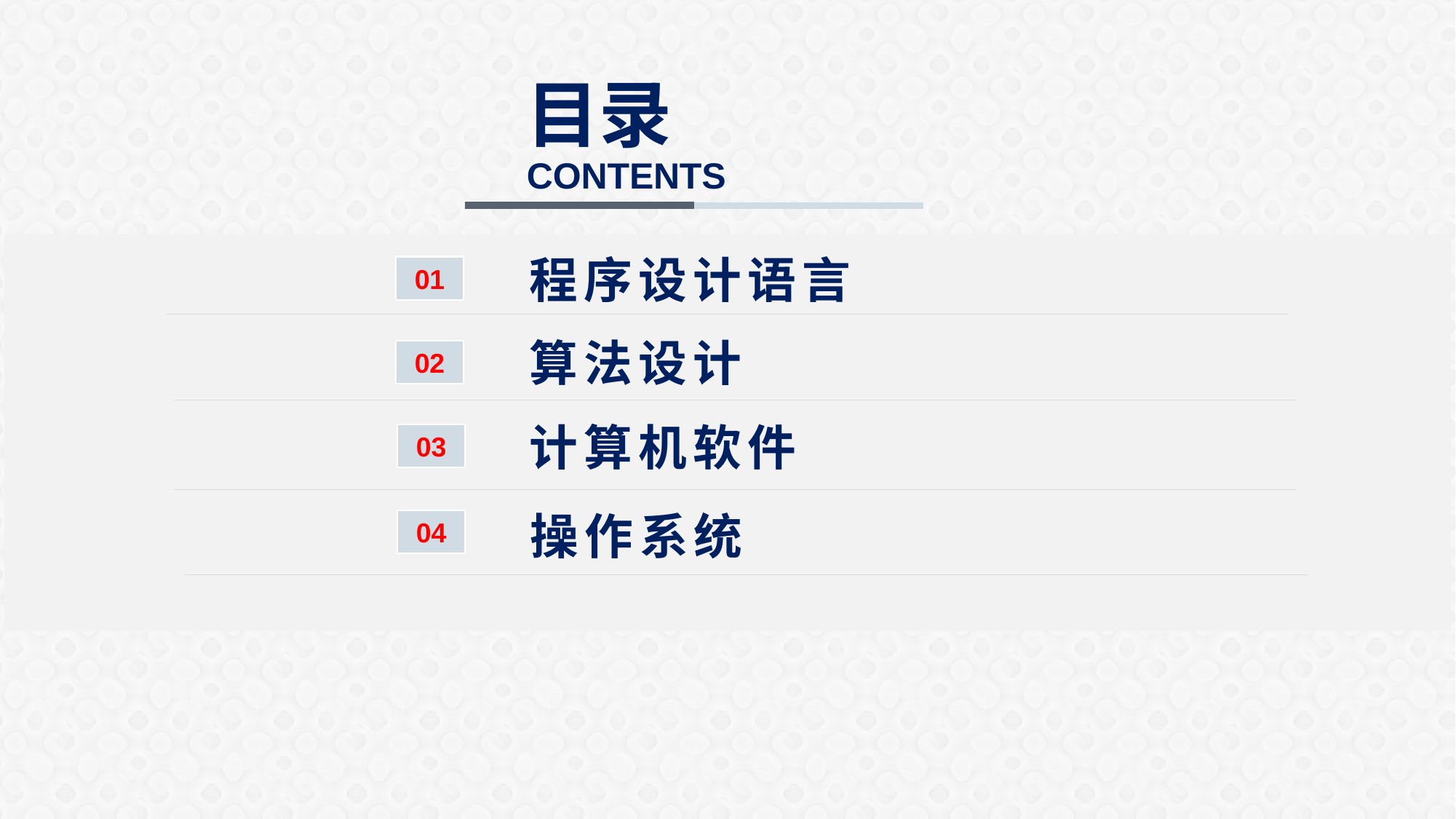

目录CONTENTS

程序设计语言
01

算法设计
02

计算机软件
03

操作系统
04